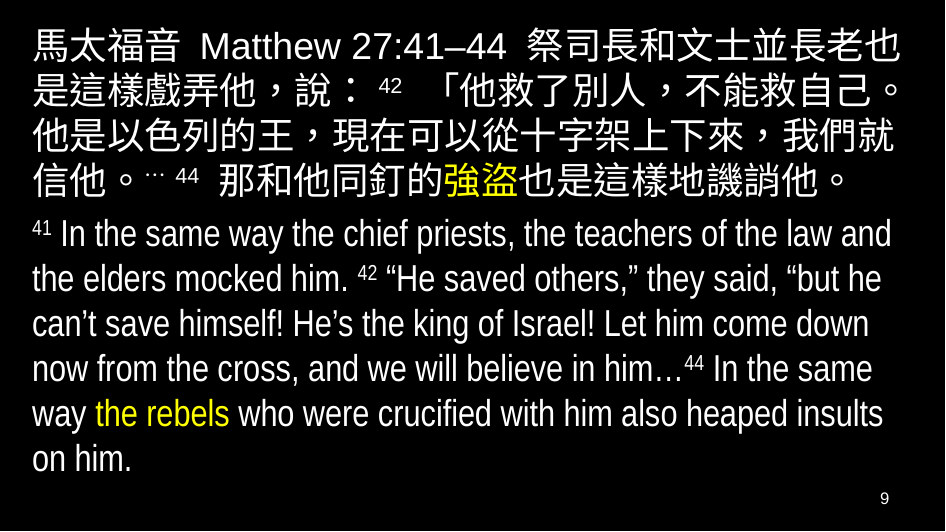

馬太福音 Matthew 27:41–44 祭司長和文士並長老也是這樣戲弄他，說：42 「他救了別人，不能救自己。他是以色列的王，現在可以從十字架上下來，我們就信他。…44 那和他同釘的強盜也是這樣地譏誚他。
41 In the same way the chief priests, the teachers of the law and the elders mocked him. 42 “He saved others,” they said, “but he can’t save himself! He’s the king of Israel! Let him come down now from the cross, and we will believe in him…44 In the same way the rebels who were crucified with him also heaped insults on him.

9